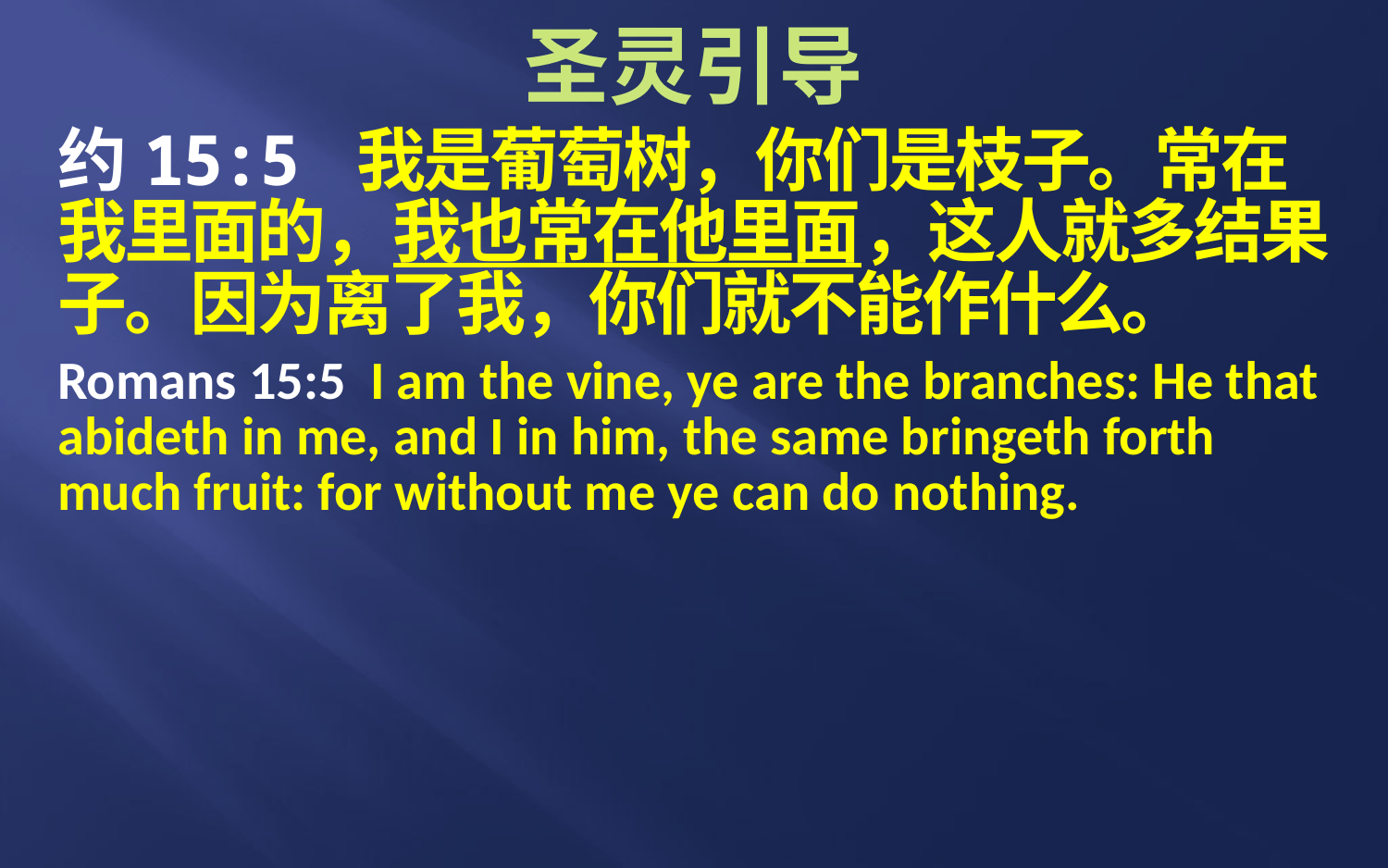

# 圣灵引导
约15:5 我是葡萄树，你们是枝子。常在我里面的，我也常在他里面，这人就多结果子。因为离了我，你们就不能作什么。
Romans 15:5  I am the vine, ye are the branches: He that abideth in me, and I in him, the same bringeth forth much fruit: for without me ye can do nothing.